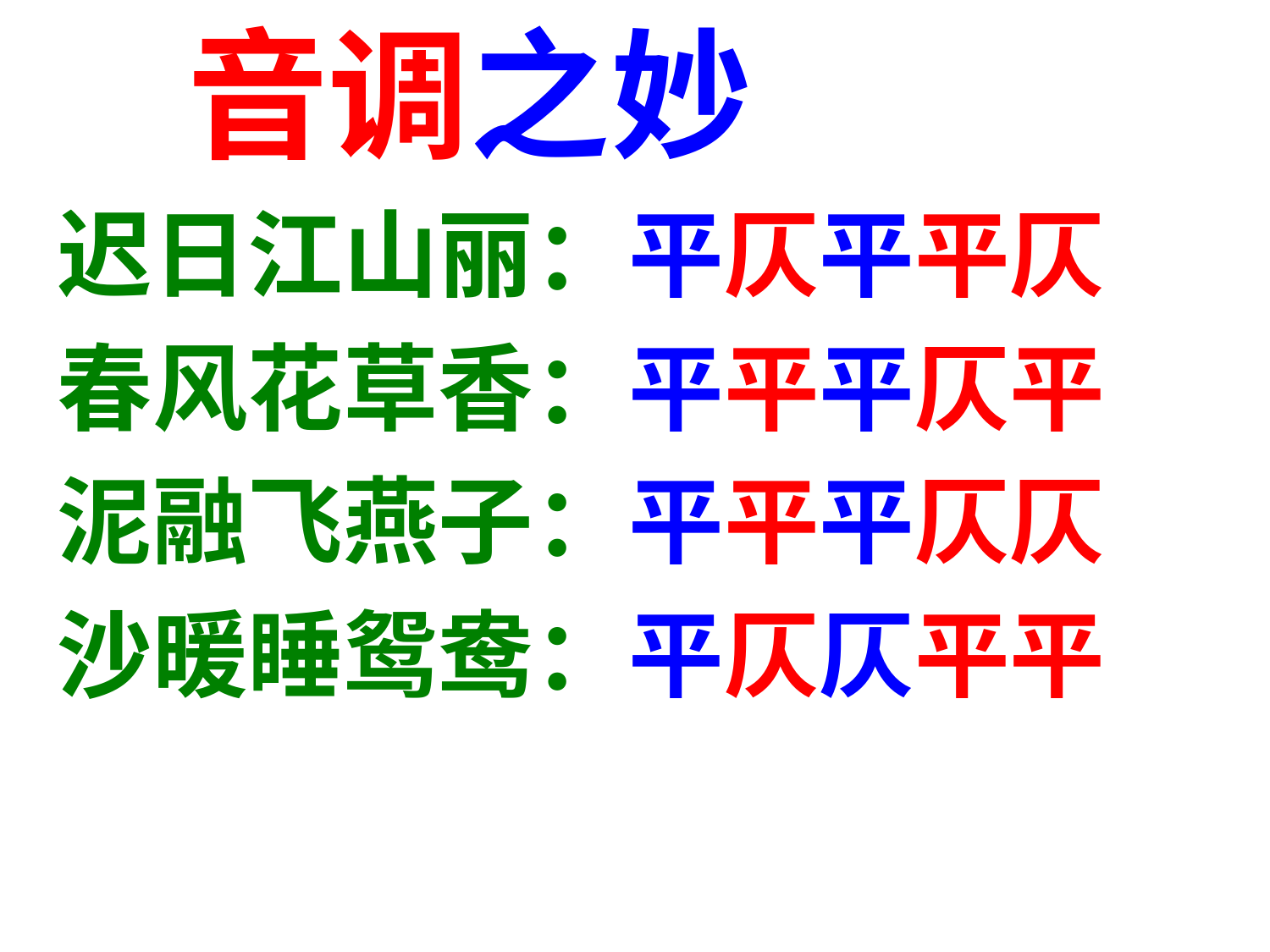

音调之妙
 迟日江山丽：平仄平平仄
 春风花草香：平平平仄平
 泥融飞燕子：平平平仄仄
 沙暖睡鸳鸯：平仄仄平平